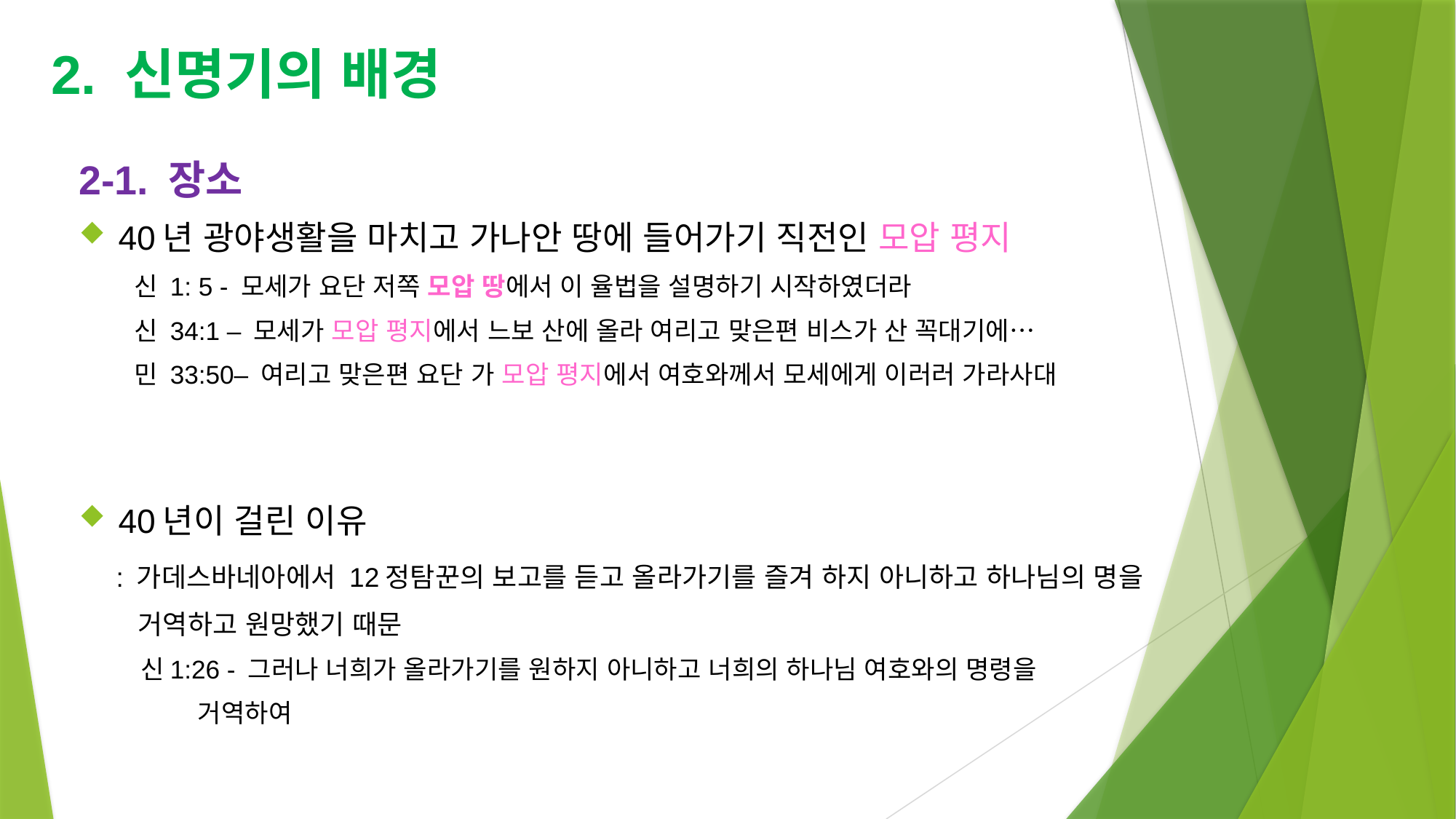

# 2. 신명기의 배경
2-1. 장소
40년 광야생활을 마치고 가나안 땅에 들어가기 직전인 모압 평지
       신 1: 5 - 모세가 요단 저쪽 모압 땅에서 이 율법을 설명하기 시작하였더라
       신 34:1 – 모세가 모압 평지에서 느보 산에 올라 여리고 맞은편 비스가 산 꼭대기에…
       민 33:50– 여리고 맞은편 요단 가 모압 평지에서 여호와께서 모세에게 이러러 가라사대

40년이 걸린 이유
    : 가데스바네아에서 12정탐꾼의 보고를 듣고 올라가기를 즐겨 하지 아니하고 하나님의 명을
       거역하고 원망했기 때문
        신1:26 - 그러나 너희가 올라가기를 원하지 아니하고 너희의 하나님 여호와의 명령을
                거역하여